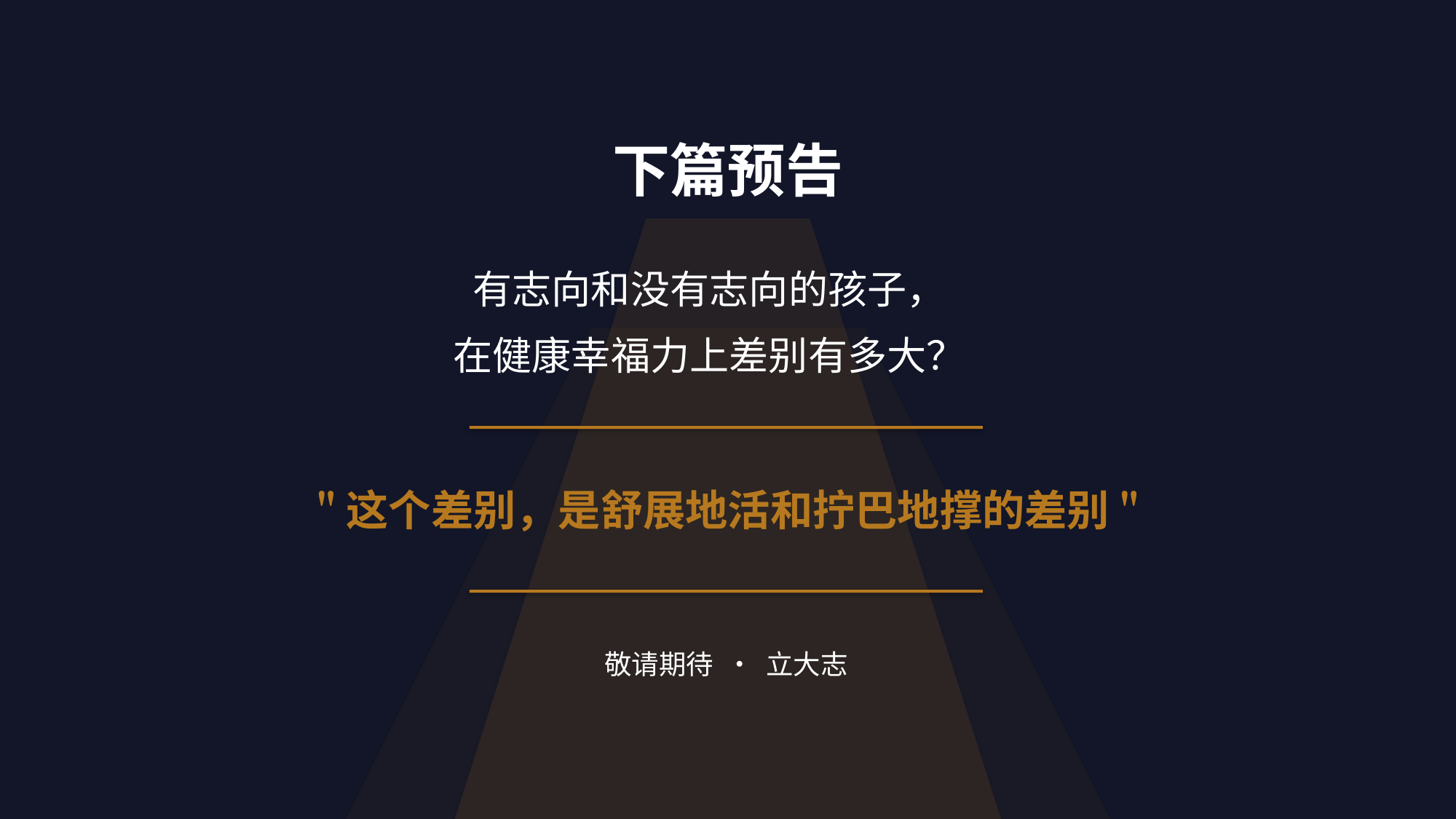

下篇预告

有志向和没有志向的孩子，
在健康幸福力上差别有多大？

"这个差别，是舒展地活和拧巴地撑的差别"

敬请期待 · 立大志